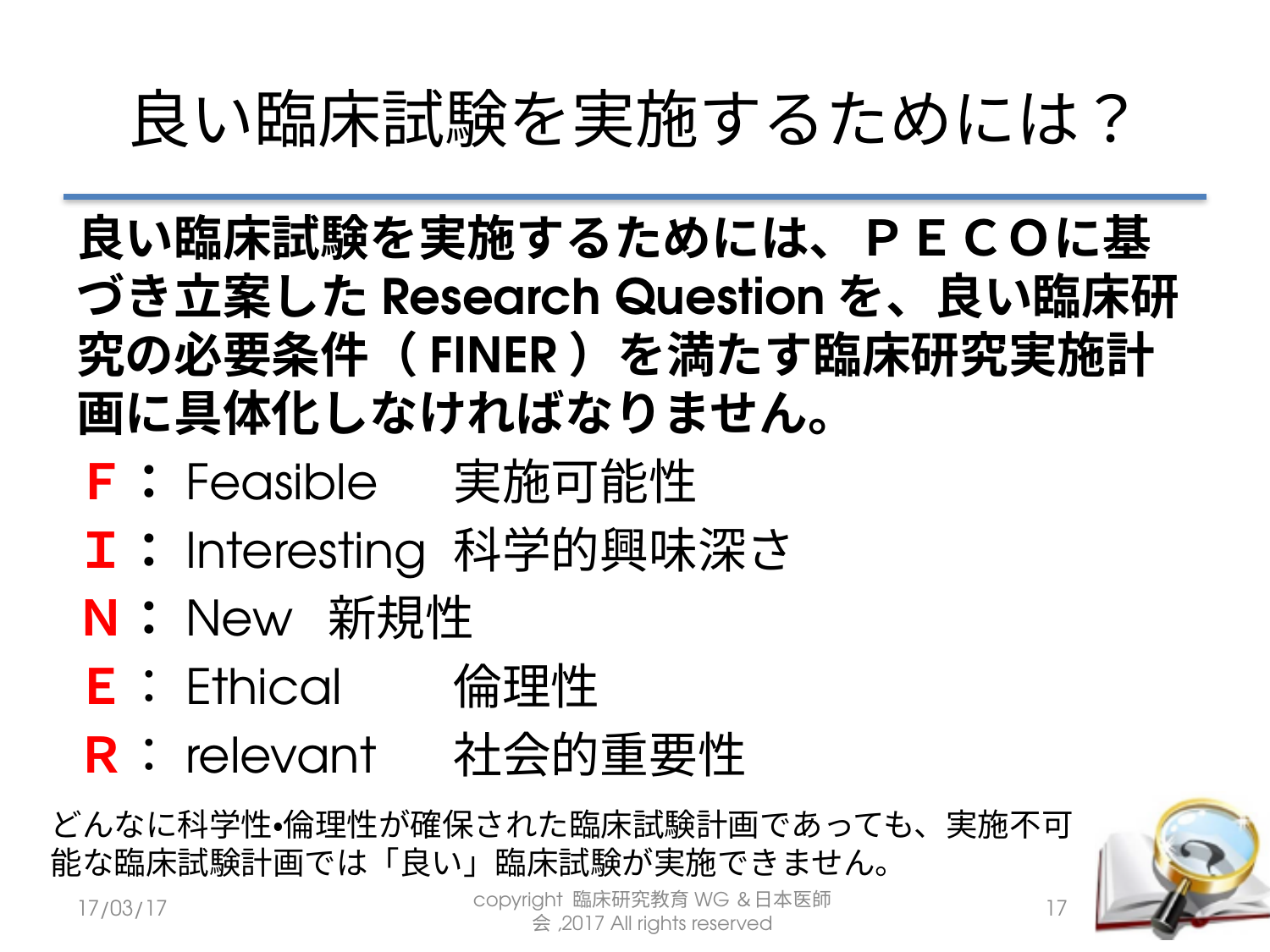

# 良い臨床試験を実施するためには？
良い臨床試験を実施するためには、ＰＥＣＯに基づき立案したResearch Questionを、良い臨床研究の必要条件（FINER）を満たす臨床研究実施計画に具体化しなければなりません。
Ｆ：Feasible					実施可能性
Ｉ：Interesting				科学的興味深さ
Ｎ：New						新規性
Ｅ：Ethical					倫理性
Ｒ：relevant					社会的重要性
どんなに科学性・倫理性が確保された臨床試験計画であっても、実施不可能な臨床試験計画では「良い」臨床試験が実施できません。
17/03/17
copyright 臨床研究教育WG＆日本医師会,2017 All rights reserved
17